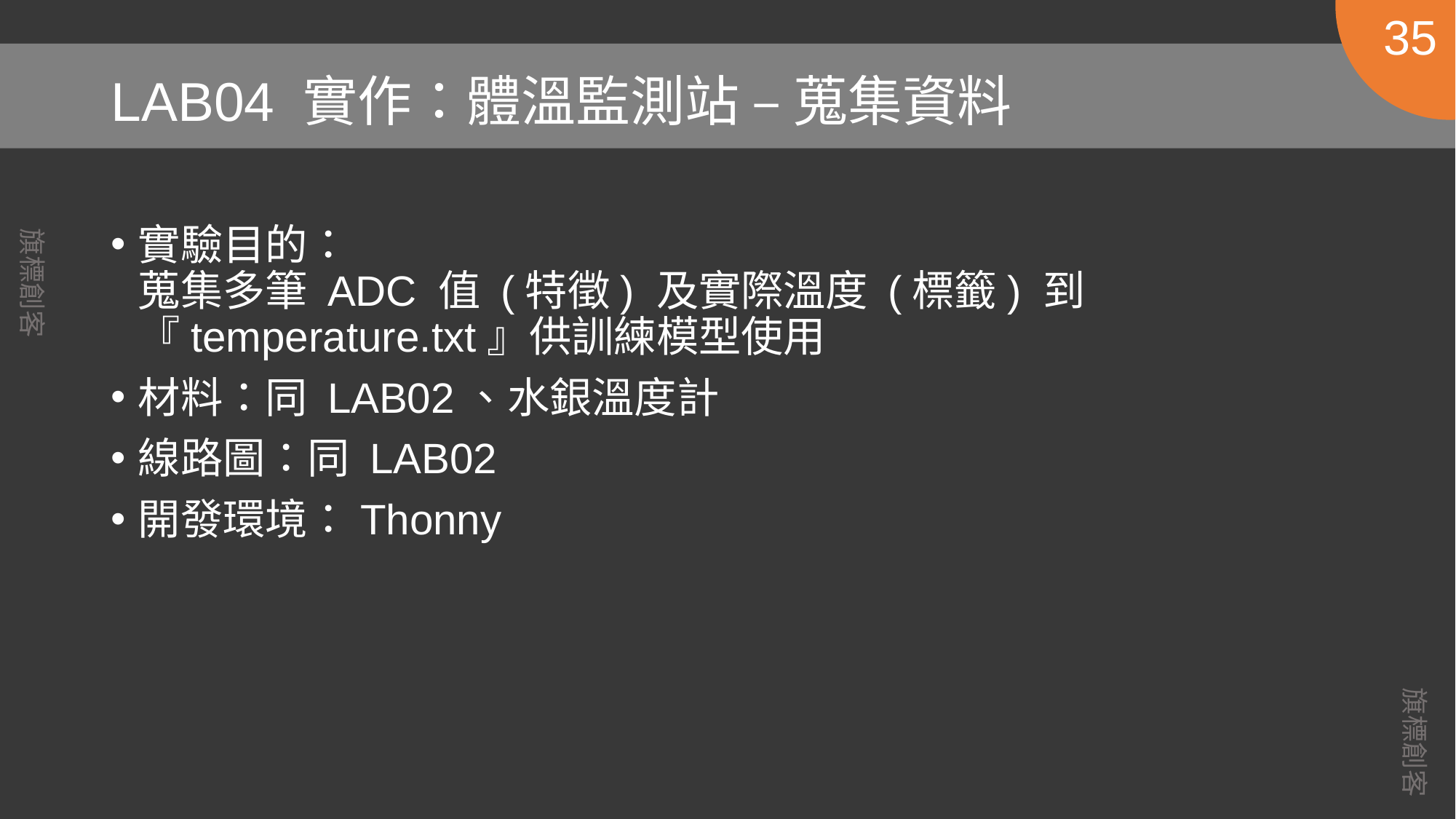

35
# LAB04 實作：體溫監測站 – 蒐集資料
實驗目的：
蒐集多筆 ADC 值 (特徵) 及實際溫度 (標籤) 到『temperature.txt』供訓練模型使用
材料：同 LAB02、水銀溫度計
線路圖：同 LAB02
開發環境：Thonny